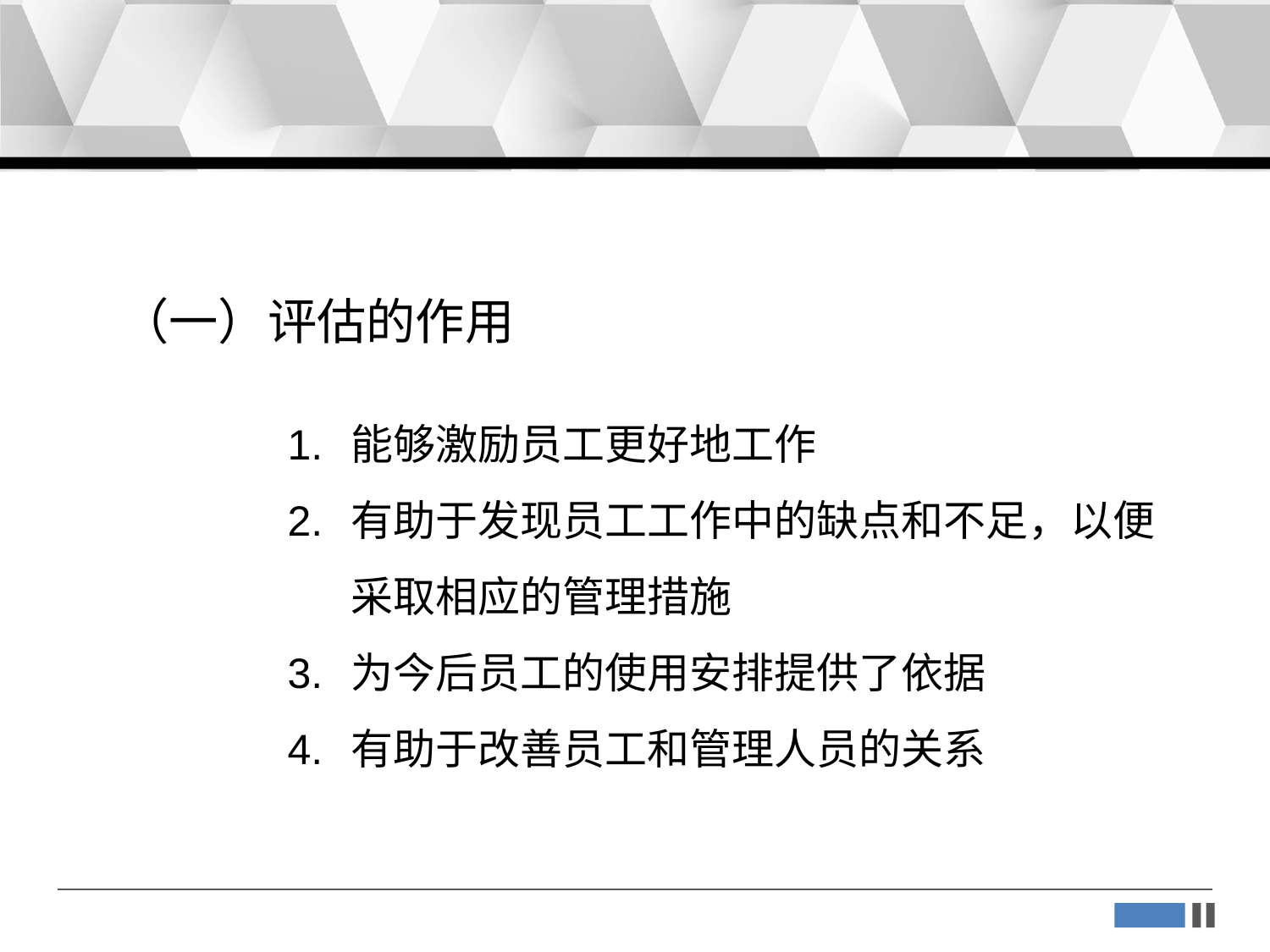

（一）评估的作用
能够激励员工更好地工作
有助于发现员工工作中的缺点和不足，以便采取相应的管理措施
为今后员工的使用安排提供了依据
有助于改善员工和管理人员的关系